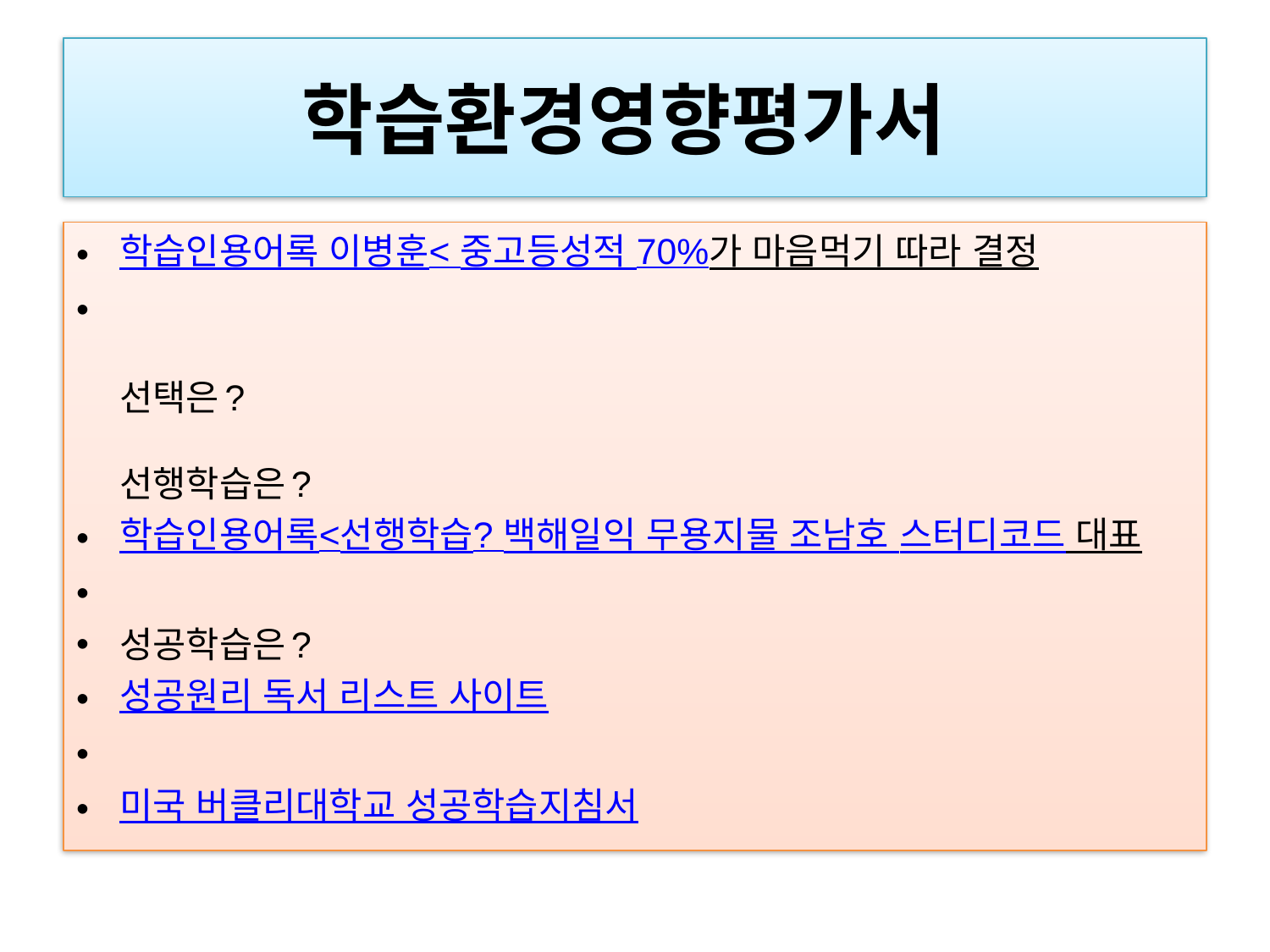

# 학습환경영향평가서
학습인용어록 이병훈< 중고등성적 70%가 마음먹기 따라 결정
선택은?
선행학습은?
학습인용어록<선행학습? 백해일익 무용지물 조남호 스터디코드 대표

성공학습은?
성공원리 독서 리스트 사이트

미국 버클리대학교 성공학습지침서